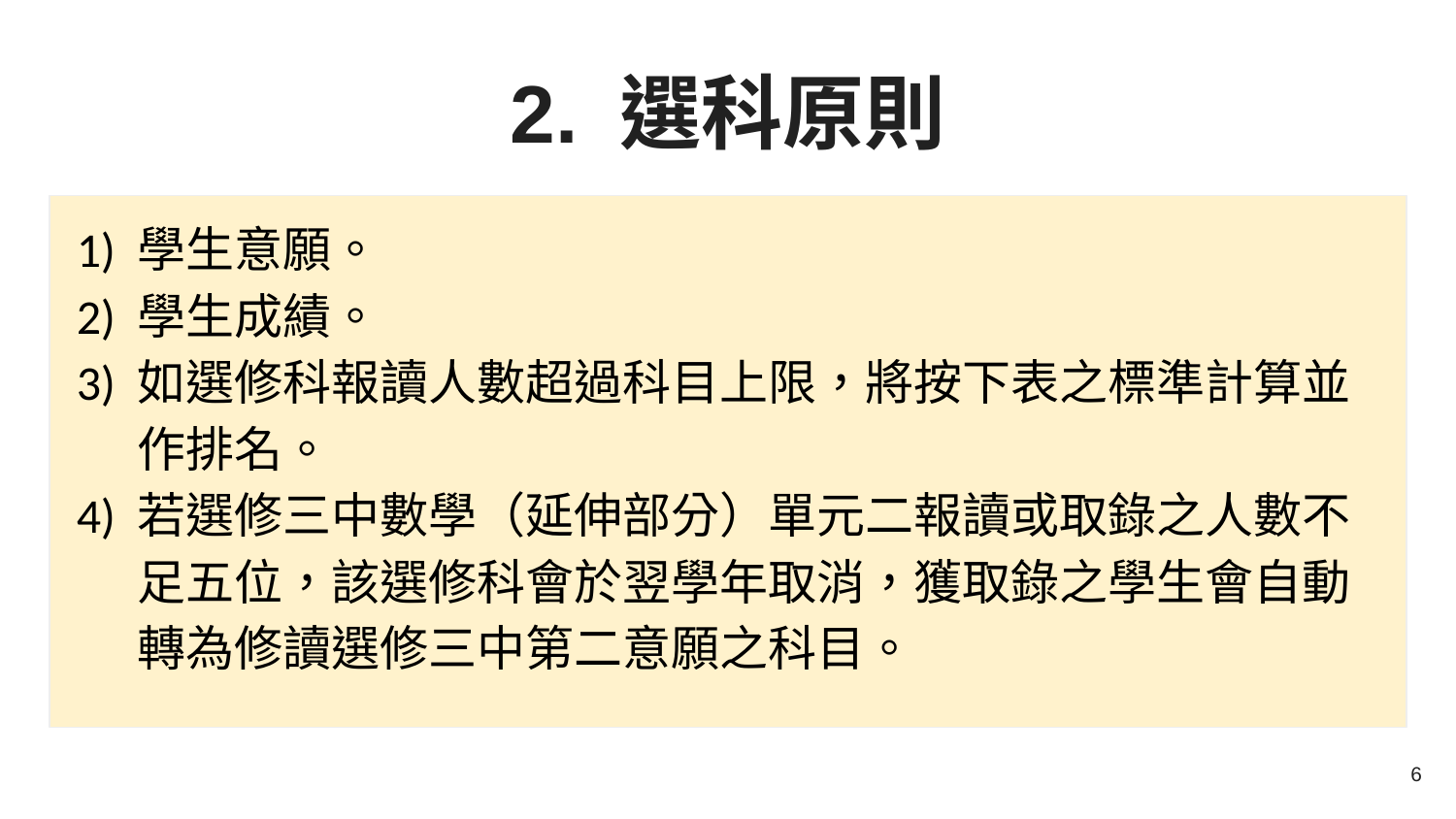

# 2. 選科原則
學生意願。
學生成績。
如選修科報讀人數超過科目上限，將按下表之標準計算並作排名。
若選修三中數學（延伸部分）單元二報讀或取錄之人數不足五位，該選修科會於翌學年取消，獲取錄之學生會自動轉為修讀選修三中第二意願之科目。
6